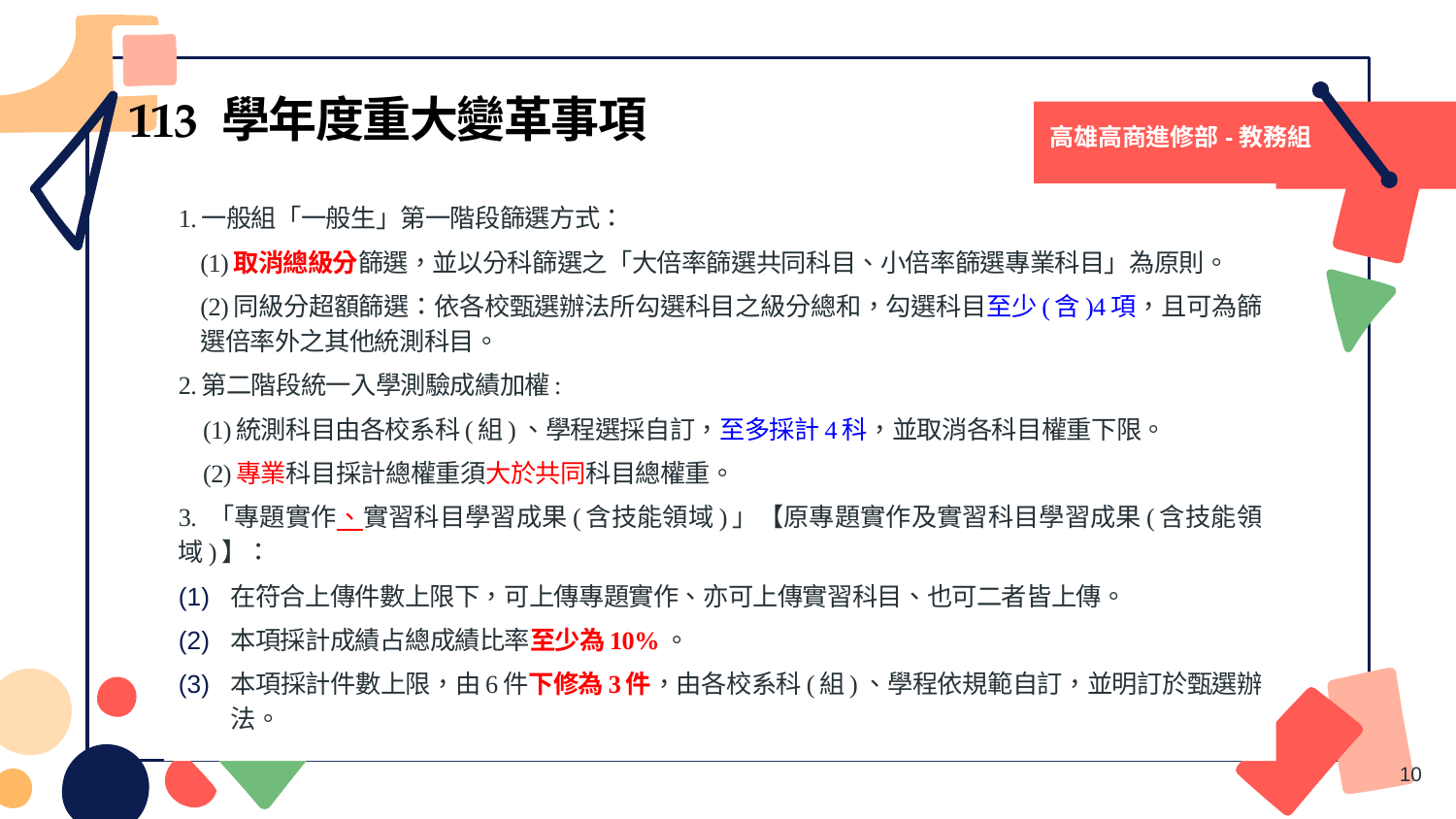

# 113 學年度重大變革事項

高雄高商進修部-教務組

1.一般組「一般生」第一階段篩選方式：
(1)取消總級分篩選，並以分科篩選之「大倍率篩選共同科目、小倍率篩選專業科目」為原則。
(2)同級分超額篩選：依各校甄選辦法所勾選科目之級分總和，勾選科目至少(含)4項，且可為篩選倍率外之其他統測科目。
2.第二階段統一入學測驗成績加權:
(1)統測科目由各校系科(組)、學程選採自訂，至多採計4科，並取消各科目權重下限。
(2)專業科目採計總權重須大於共同科目總權重。
3. 「專題實作、實習科目學習成果(含技能領域)」【原專題實作及實習科目學習成果(含技能領域)】：
在符合上傳件數上限下，可上傳專題實作、亦可上傳實習科目、也可二者皆上傳。
本項採計成績占總成績比率至少為10%。
本項採計件數上限，由6件下修為3件，由各校系科(組)、學程依規範自訂，並明訂於甄選辦法。
10